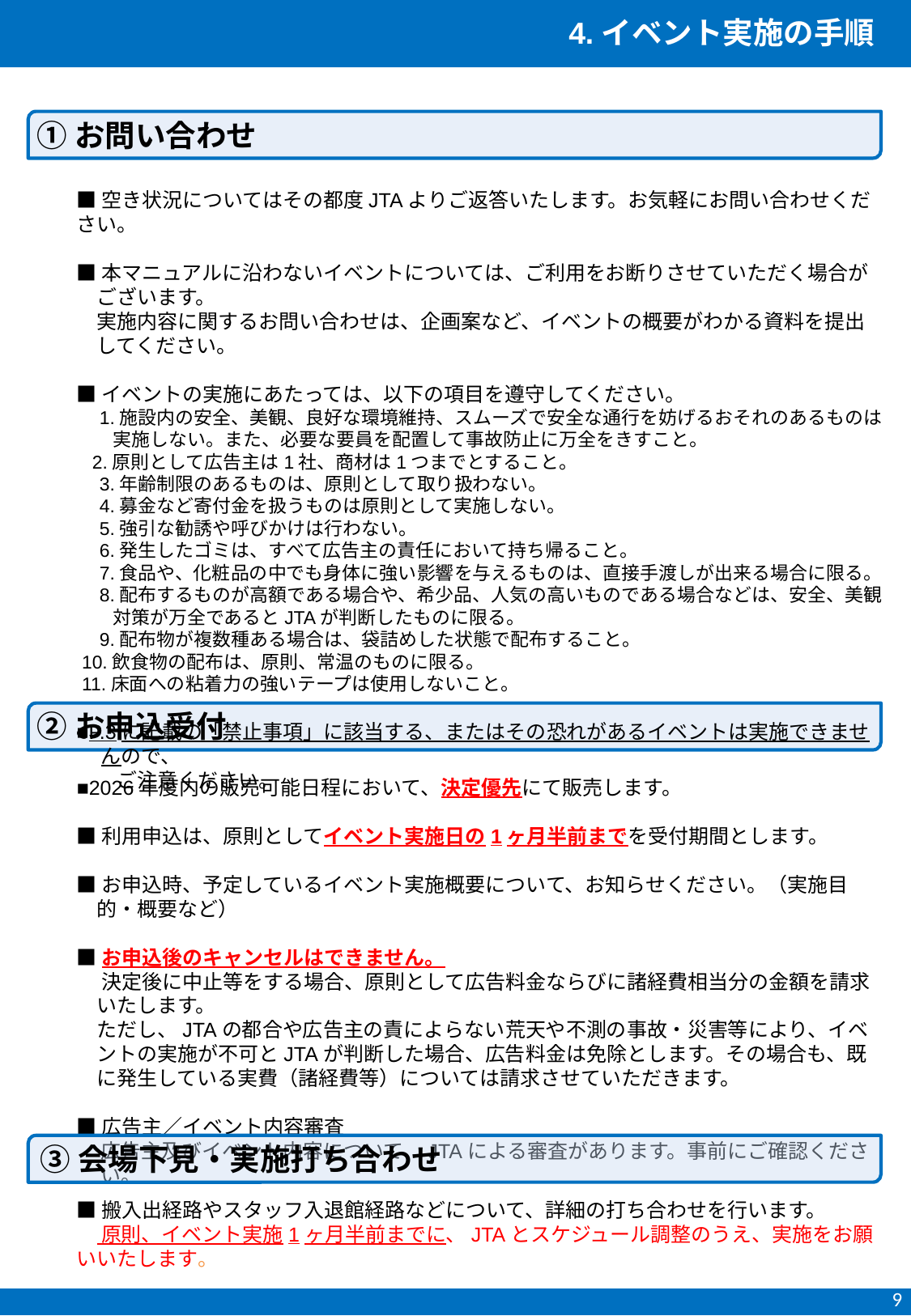

4.イベント実施の手順
①お問い合わせ

■空き状況についてはその都度JTAよりご返答いたします。お気軽にお問い合わせください。

■本マニュアルに沿わないイベントについては、ご利用をお断りさせていただく場合がございます。
実施内容に関するお問い合わせは、企画案など、イベントの概要がわかる資料を提出してください。

■イベントの実施にあたっては、以下の項目を遵守してください。
　1.施設内の安全、美観、良好な環境維持、スムーズで安全な通行を妨げるおそれのあるものは実施しない。また、必要な要員を配置して事故防止に万全をきすこと。
   2.原則として広告主は1社、商材は1つまでとすること。
　3.年齢制限のあるものは、原則として取り扱わない。
　4.募金など寄付金を扱うものは原則として実施しない。
　5.強引な勧誘や呼びかけは行わない。
　6.発生したゴミは、すべて広告主の責任において持ち帰ること。
　7.食品や、化粧品の中でも身体に強い影響を与えるものは、直接手渡しが出来る場合に限る。
　8.配布するものが高額である場合や、希少品、人気の高いものである場合などは、安全、美観対策が万全であるとJTAが判断したものに限る。
　9.配布物が複数種ある場合は、袋詰めした状態で配布すること。
 10.飲食物の配布は、原則、常温のものに限る。
 11.床面への粘着力の強いテープは使用しないこと。

■P.3に記載の「禁止事項」に該当する、またはその恐れがあるイベントは実施できませんので、
　　ご注意ください。

②お申込受付

■2026年度内の販売可能日程において、決定優先にて販売します。

■利用申込は、原則としてイベント実施日の1ヶ月半前までを受付期間とします。

■お申込時、予定しているイベント実施概要について、お知らせください。（実施目的・概要など）

■お申込後のキャンセルはできません。
　 決定後に中止等をする場合、原則として広告料金ならびに諸経費相当分の金額を請求いたします。
ただし、JTAの都合や広告主の責によらない荒天や不測の事故・災害等により、イベントの実施が不可とJTAが判断した場合、広告料金は免除とします。その場合も、既に発生している実費（諸経費等）については請求させていただきます。

■広告主／イベント内容審査
広告主及びイベント内容について、JTAによる審査があります。事前にご確認ください。

③会場下見・実施打ち合わせ

■搬入出経路やスタッフ入退館経路などについて、詳細の打ち合わせを行います。
　 原則、イベント実施1ヶ月半前までに、JTAとスケジュール調整のうえ、実施をお願いいたします。
9